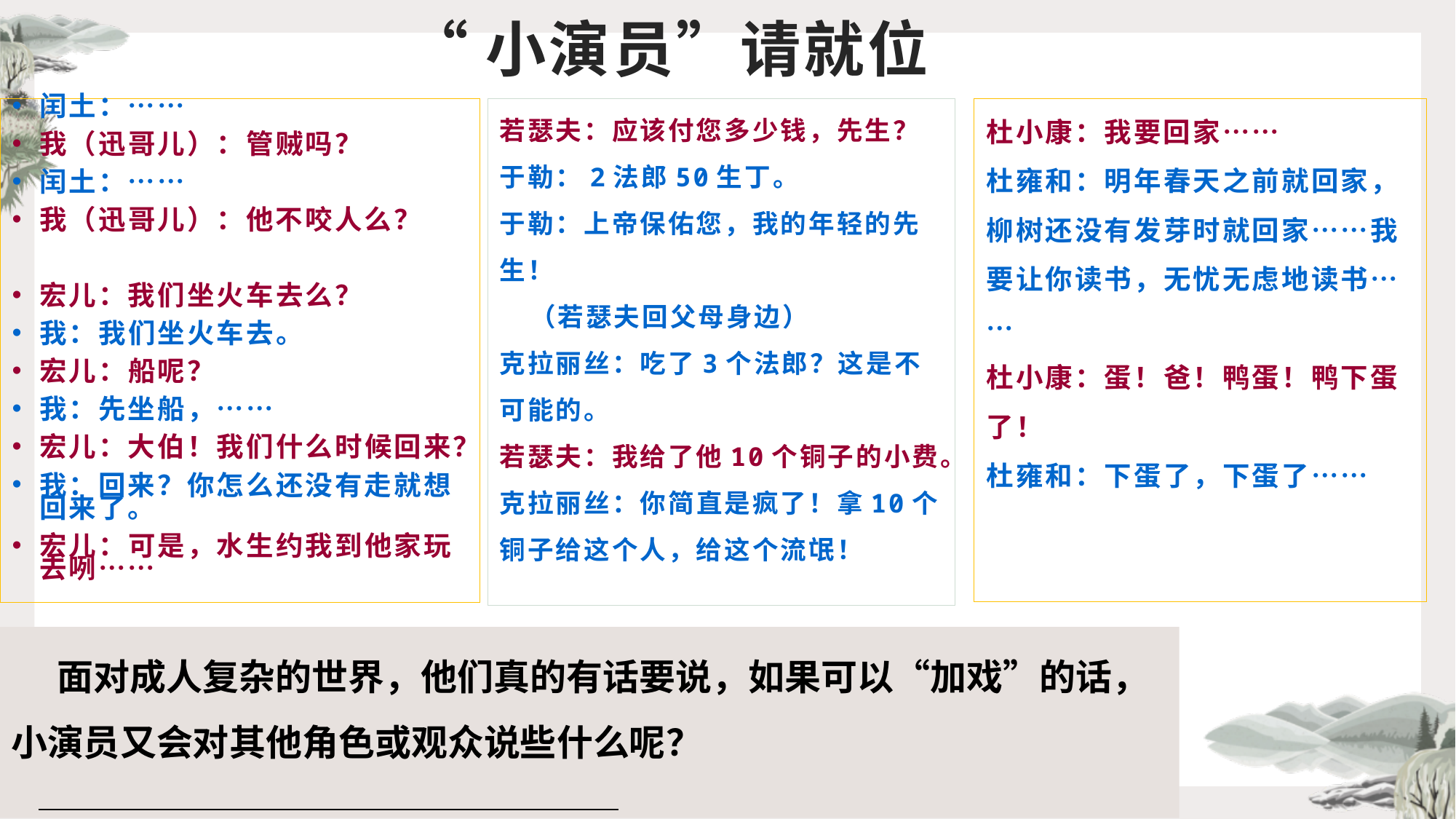

# “小演员”请就位
闰土：……
我（迅哥儿）：管贼吗？
闰土：……
我（迅哥儿）：他不咬人么？

宏儿：我们坐火车去么？
我：我们坐火车去。
宏儿：船呢？
我：先坐船，……
宏儿：大伯！我们什么时候回来？
我：回来？你怎么还没有走就想回来了。
宏儿：可是，水生约我到他家玩去咧……

若瑟夫：应该付您多少钱，先生？
于勒：2法郎50生丁。
于勒：上帝保佑您，我的年轻的先生！
   （若瑟夫回父母身边）
克拉丽丝：吃了3个法郎？这是不可能的。
若瑟夫：我给了他10个铜子的小费。
克拉丽丝：你简直是疯了！拿10个铜子给这个人，给这个流氓！
杜小康：我要回家……
杜雍和：明年春天之前就回家，柳树还没有发芽时就回家……我要让你读书，无忧无虑地读书……
杜小康：蛋！爸！鸭蛋！鸭下蛋了！
杜雍和：下蛋了，下蛋了……

  面对成人复杂的世界，他们真的有话要说，如果可以“加戏”的话，小演员又会对其他角色或观众说些什么呢？